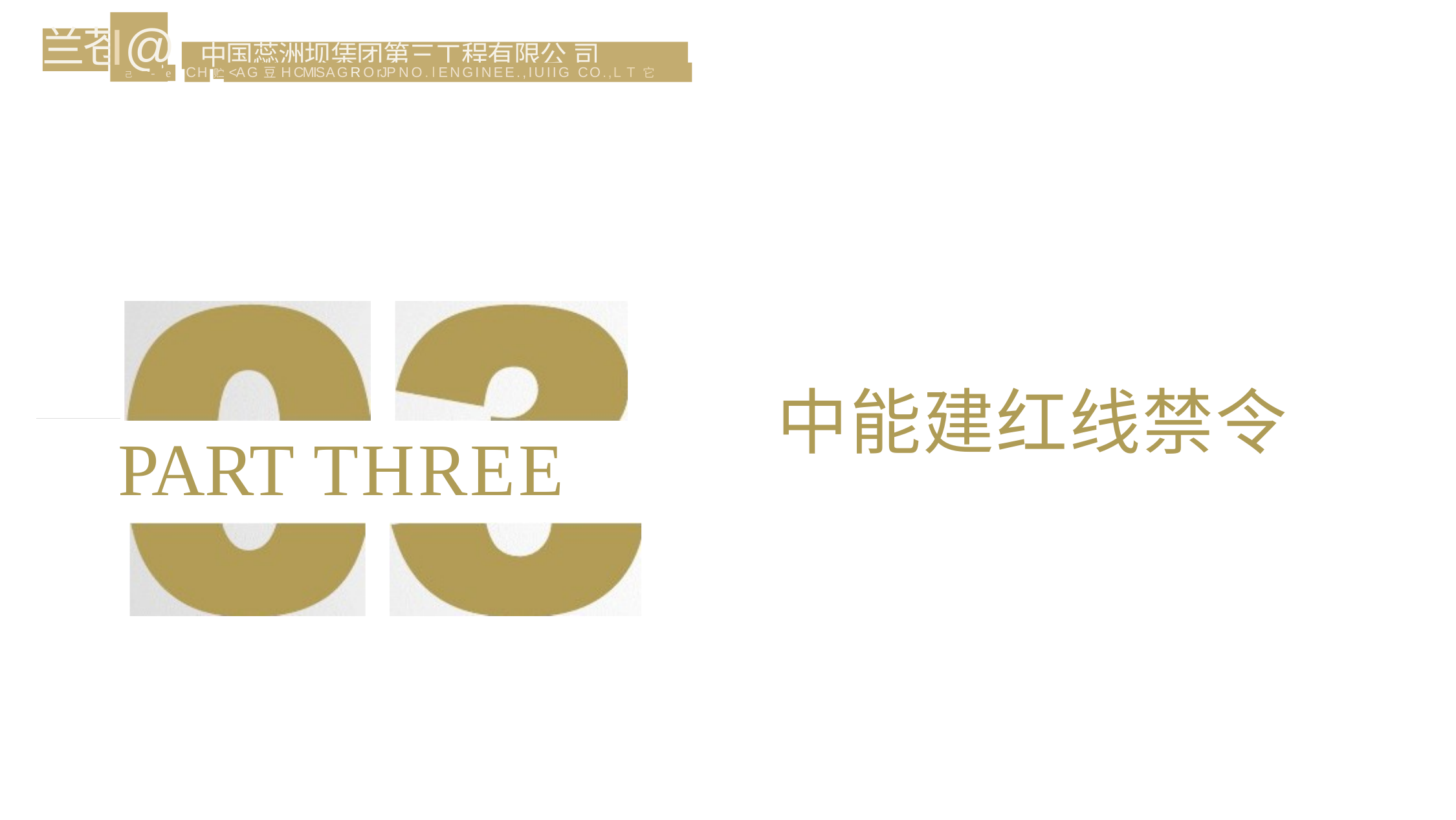

I@ 中 国 蕊 洲 坝 栠 团 第 三 工 程 有 限 公 司
兰
苍

己	-    e	C H 贮 <A G 豆 H CMIS A G R O rJP N O . l ENGINEE.,IUIIG CO.,L T 它

中能建红线禁令

PART THREE